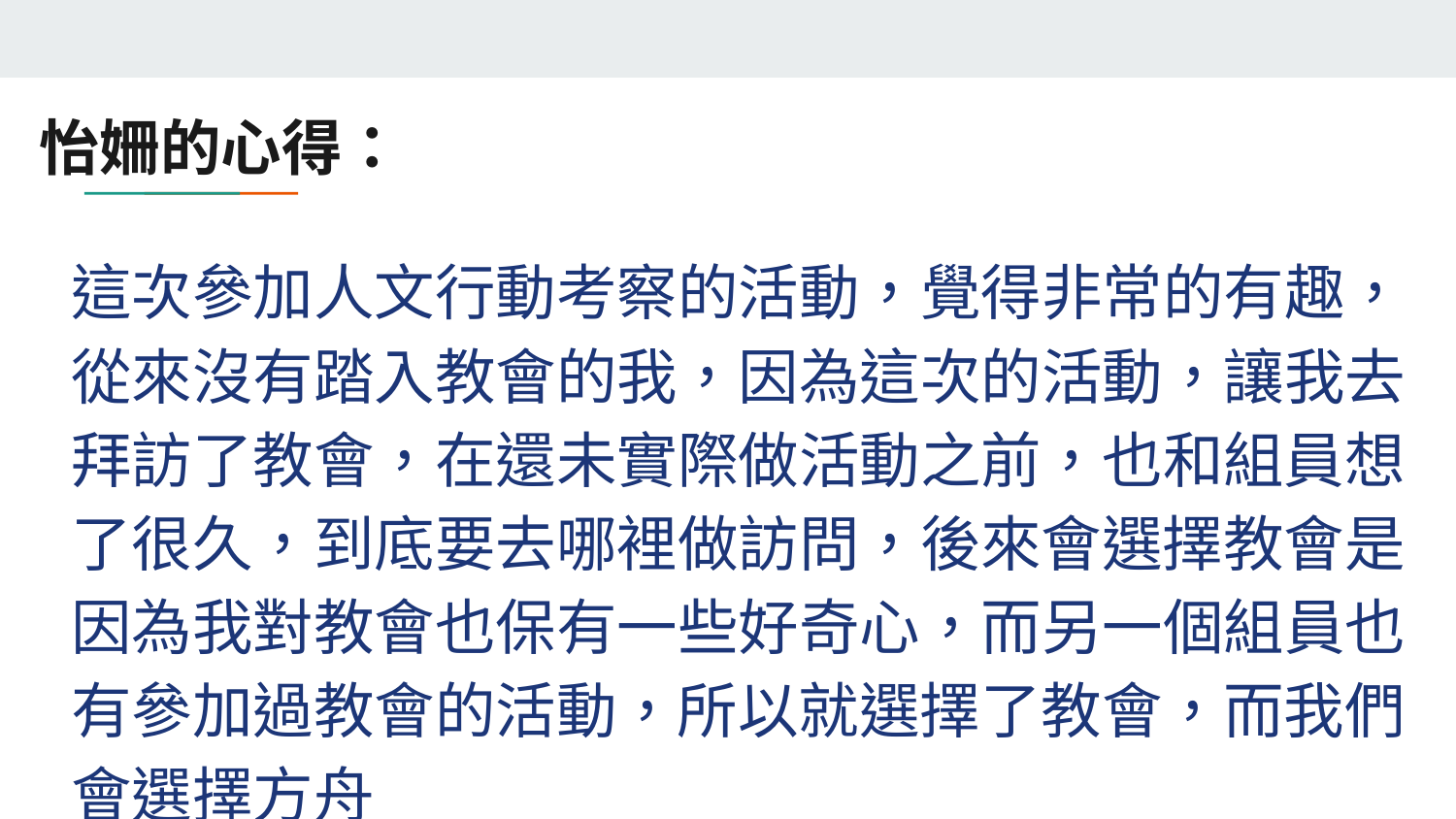

# 怡姍的心得：
這次參加人文行動考察的活動，覺得非常的有趣，從來沒有踏入教會的我，因為這次的活動，讓我去拜訪了教會，在還未實際做活動之前，也和組員想了很久，到底要去哪裡做訪問，後來會選擇教會是因為我對教會也保有一些好奇心，而另一個組員也有參加過教會的活動，所以就選擇了教會，而我們會選擇方舟